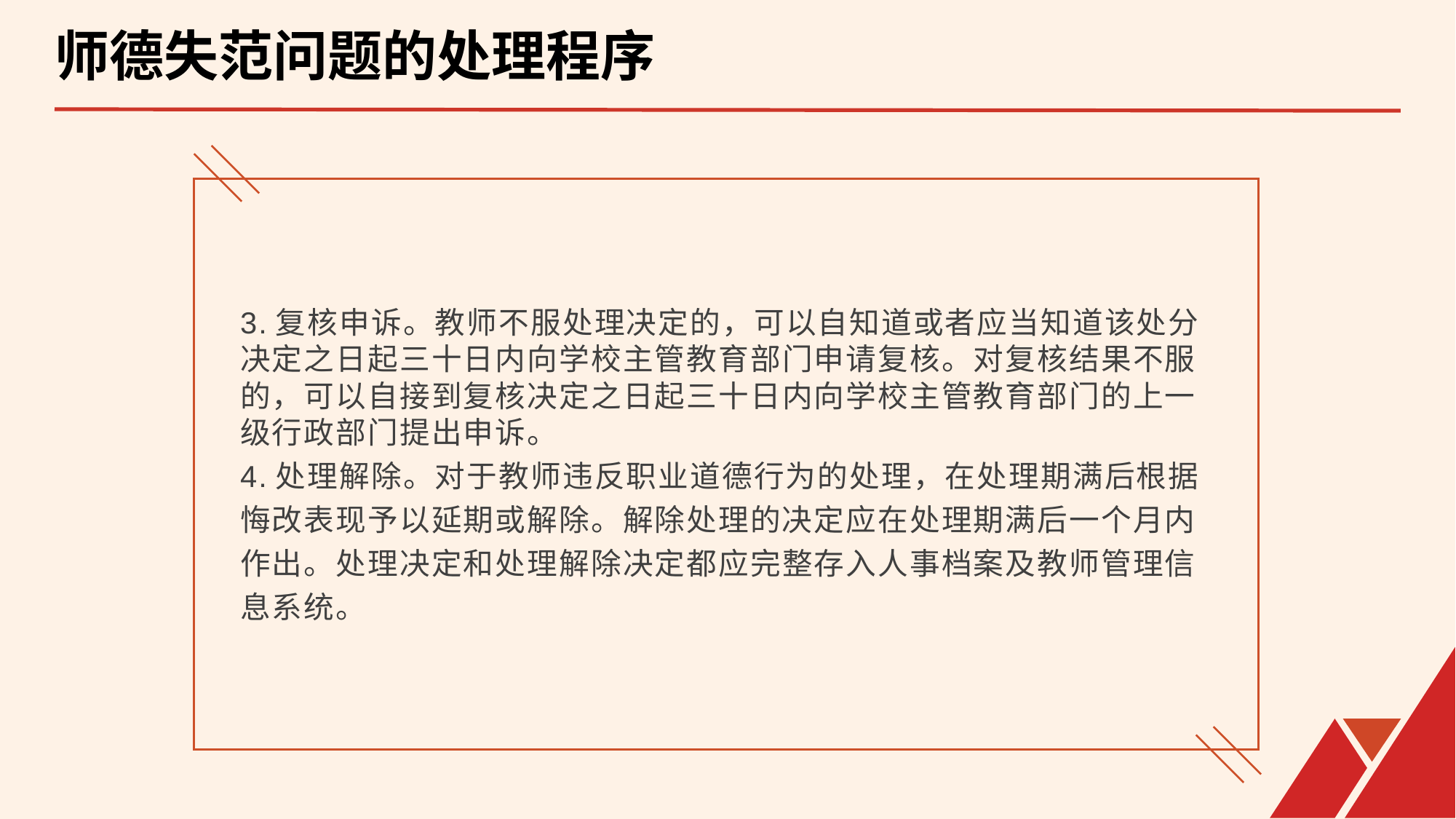

师德失范问题的处理程序

3.复核申诉。教师不服处理决定的，可以自知道或者应当知道该处分决定之日起三十日内向学校主管教育部门申请复核。对复核结果不服的，可以自接到复核决定之日起三十日内向学校主管教育部门的上一级行政部门提出申诉。
4.处理解除。对于教师违反职业道德行为的处理，在处理期满后根据悔改表现予以延期或解除。解除处理的决定应在处理期满后一个月内作出。处理决定和处理解除决定都应完整存入人事档案及教师管理信息系统。